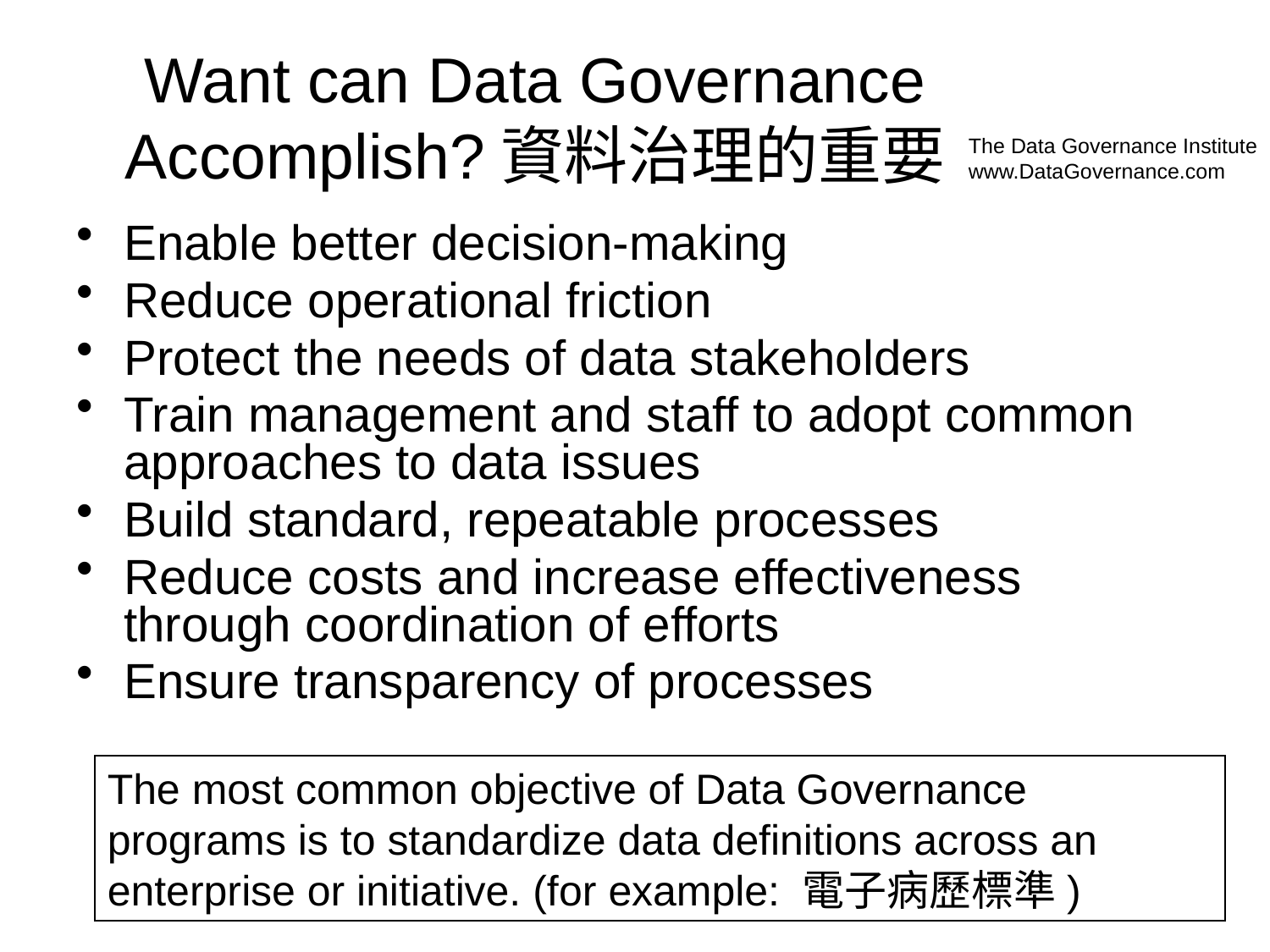

# Want can Data Governance Accomplish?資料治理的重要
The Data Governance Institute
www.DataGovernance.com
Enable better decision-making
Reduce operational friction
Protect the needs of data stakeholders
Train management and staff to adopt common approaches to data issues
Build standard, repeatable processes
Reduce costs and increase effectiveness through coordination of efforts
Ensure transparency of processes
The most common objective of Data Governance programs is to standardize data definitions across an enterprise or initiative. (for example: 電子病歷標準)